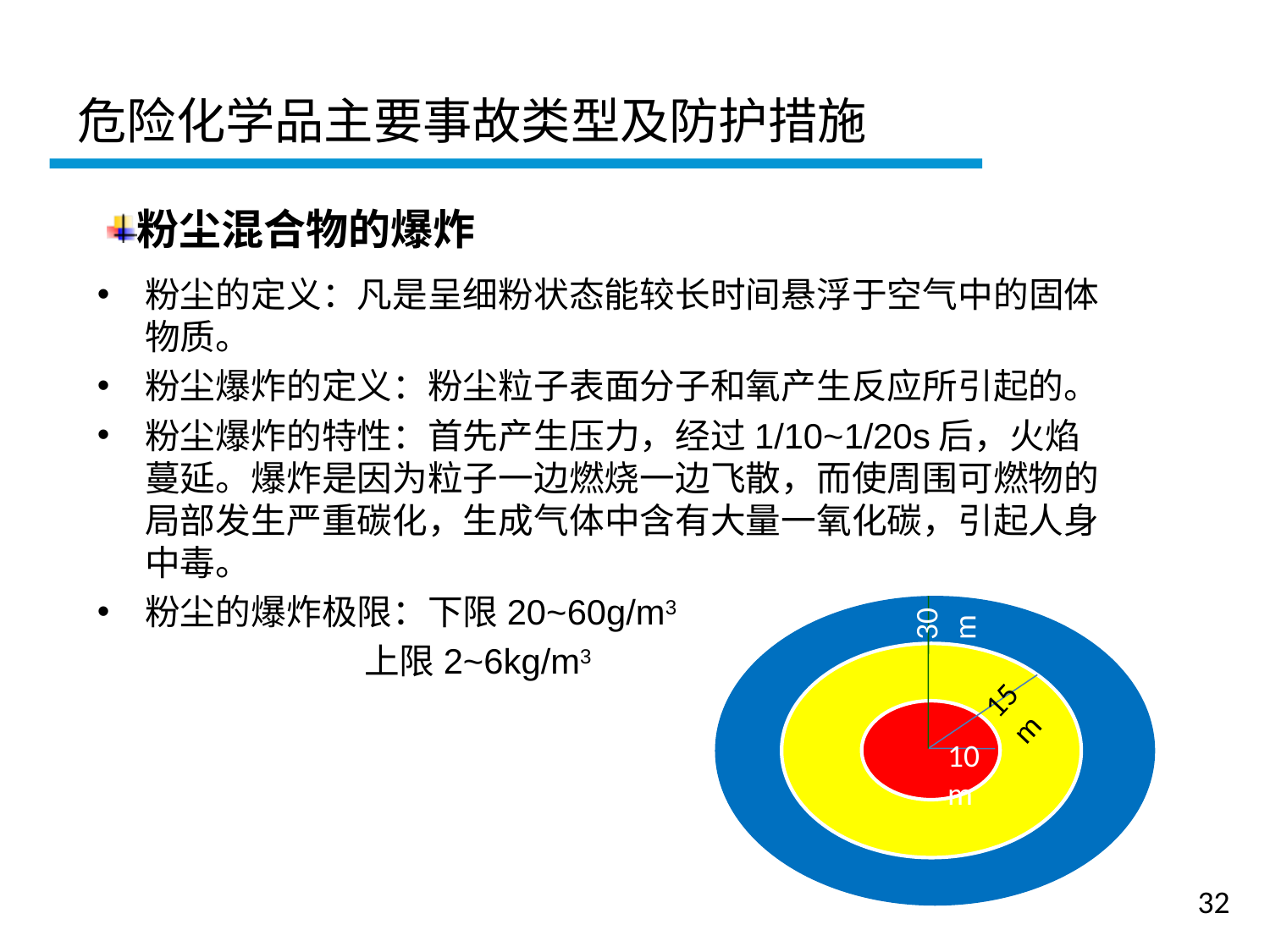

危险化学品主要事故类型及防护措施
粉尘混合物的爆炸
一
粉尘的定义：凡是呈细粉状态能较长时间悬浮于空气中的固体物质。
粉尘爆炸的定义：粉尘粒子表面分子和氧产生反应所引起的。
粉尘爆炸的特性：首先产生压力，经过1/10~1/20s后，火焰蔓延。爆炸是因为粒子一边燃烧一边飞散，而使周围可燃物的局部发生严重碳化，生成气体中含有大量一氧化碳，引起人身中毒。
粉尘的爆炸极限：下限20~60g/m3
                                 上限2~6kg/m3

30m

15m

10m